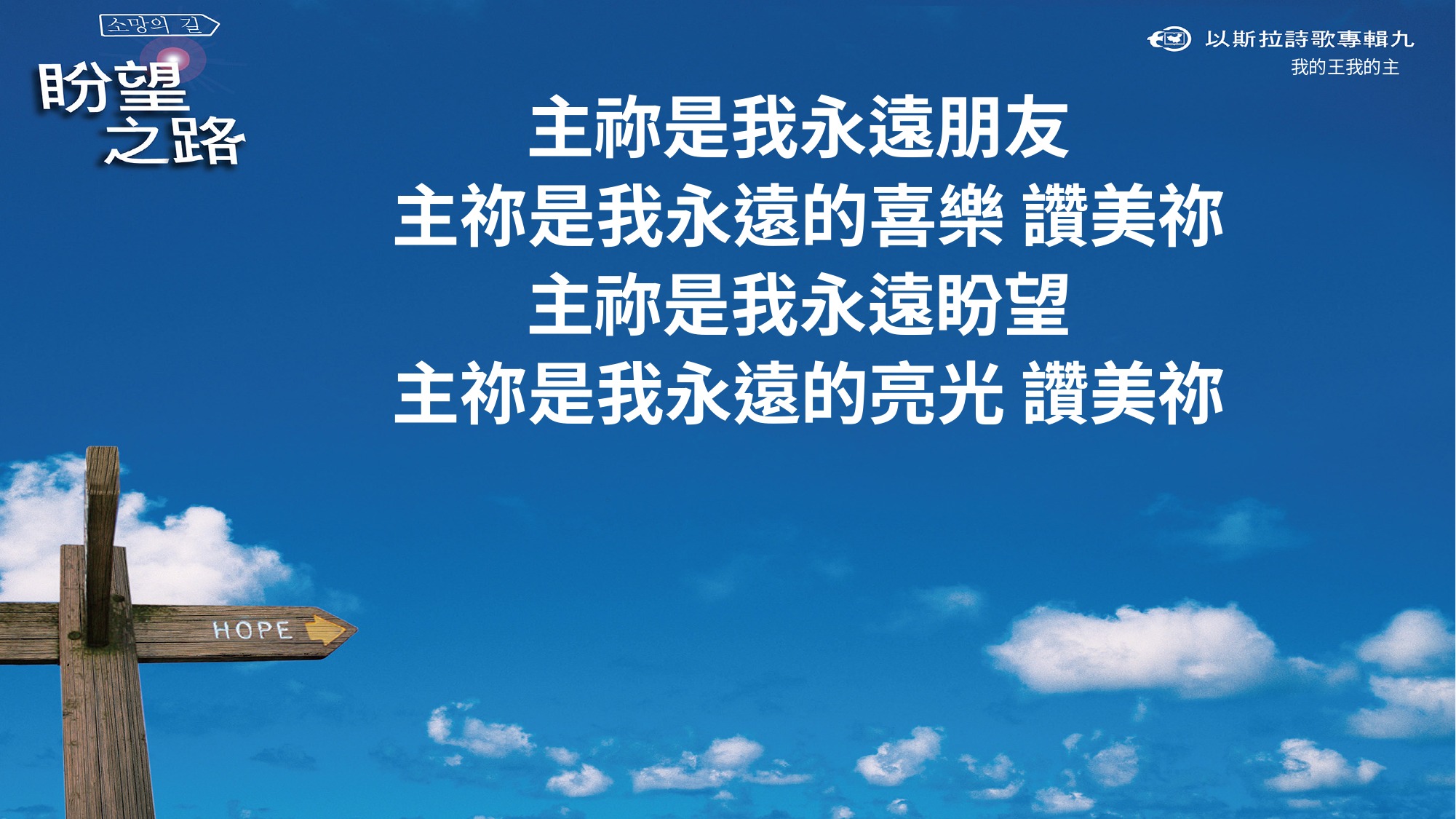

我的王我的主
主祢是我永遠朋友
主祢是我永遠的喜樂 讚美祢
主祢是我永遠盼望
主祢是我永遠的亮光 讚美祢